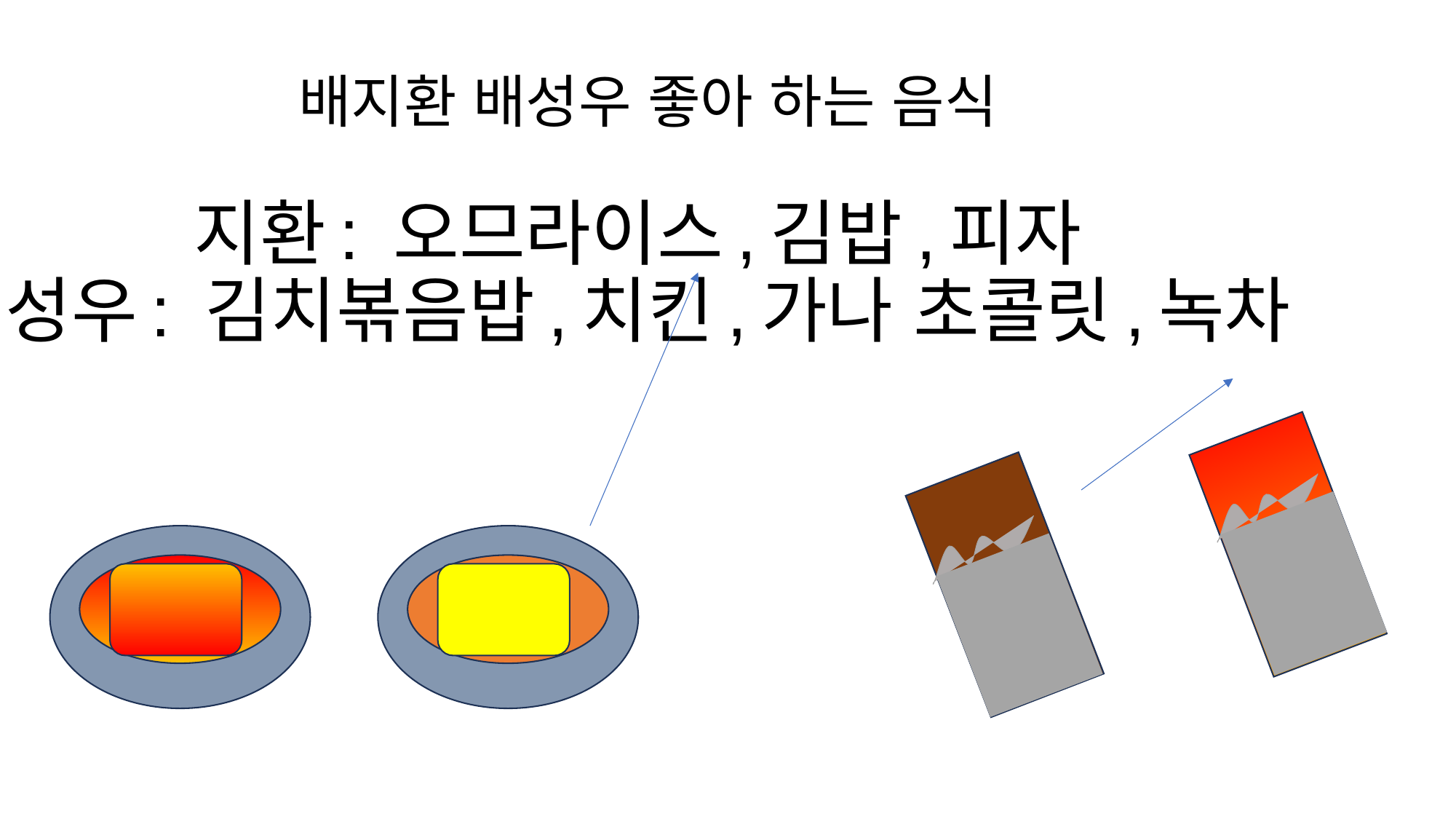

# 배지환 배성우 좋아 하는 음식 지환: 오므라이스,김밥,피자 성우: 김치볶음밥,치킨,가나 초콜릿,녹차